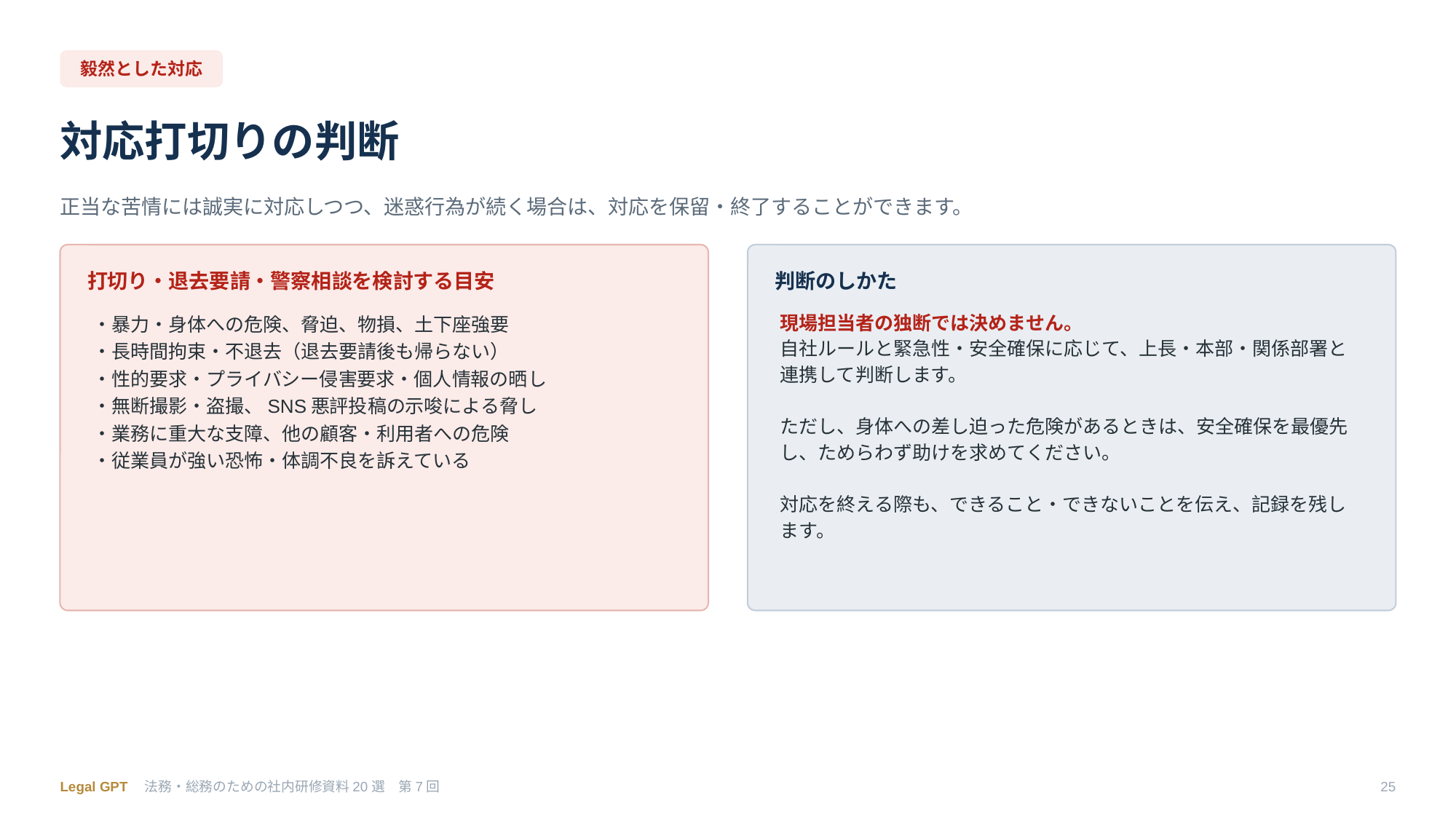

毅然とした対応
対応打切りの判断
正当な苦情には誠実に対応しつつ、迷惑行為が続く場合は、対応を保留・終了することができます。

打切り・退去要請・警察相談を検討する目安
判断のしかた
・暴力・身体への危険、脅迫、物損、土下座強要
・長時間拘束・不退去（退去要請後も帰らない）
・性的要求・プライバシー侵害要求・個人情報の晒し
・無断撮影・盗撮、SNS悪評投稿の示唆による脅し
・業務に重大な支障、他の顧客・利用者への危険
・従業員が強い恐怖・体調不良を訴えている
現場担当者の独断では決めません。
自社ルールと緊急性・安全確保に応じて、上長・本部・関係部署と連携して判断します。

ただし、身体への差し迫った危険があるときは、安全確保を最優先し、ためらわず助けを求めてください。

対応を終える際も、できること・できないことを伝え、記録を残します。
Legal GPT　法務・総務のための社内研修資料20選　第7回
25